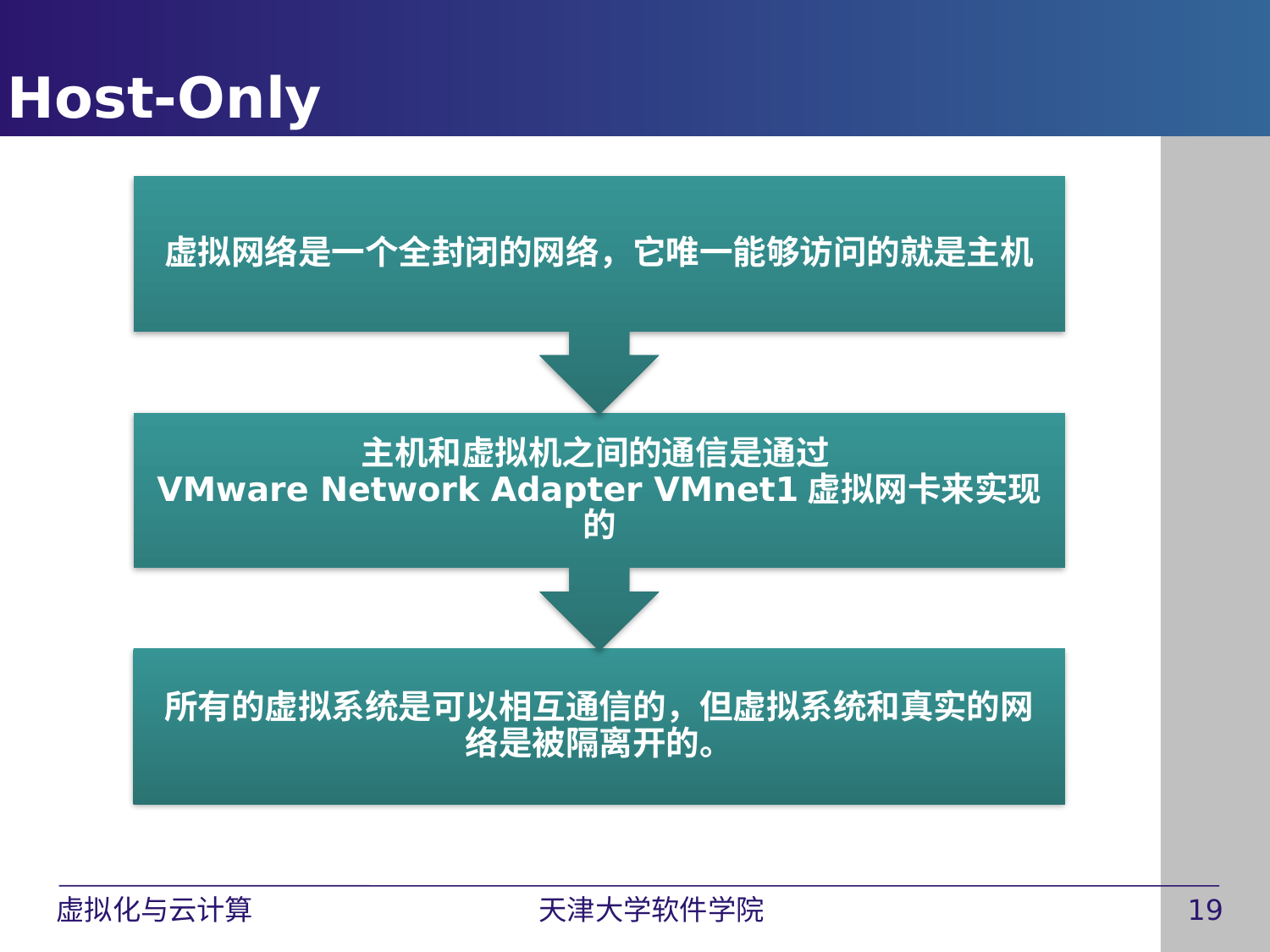

# Host-Only
所有的虚拟系统是可以相互通信的，但虚拟系统和真实的网络是被隔离开的。
主机和虚拟机之间的通信是通过VMware Network Adapter VMnet1虚拟网卡来实现的
虚拟网络是一个全封闭的网络，它唯一能够访问的就是主机